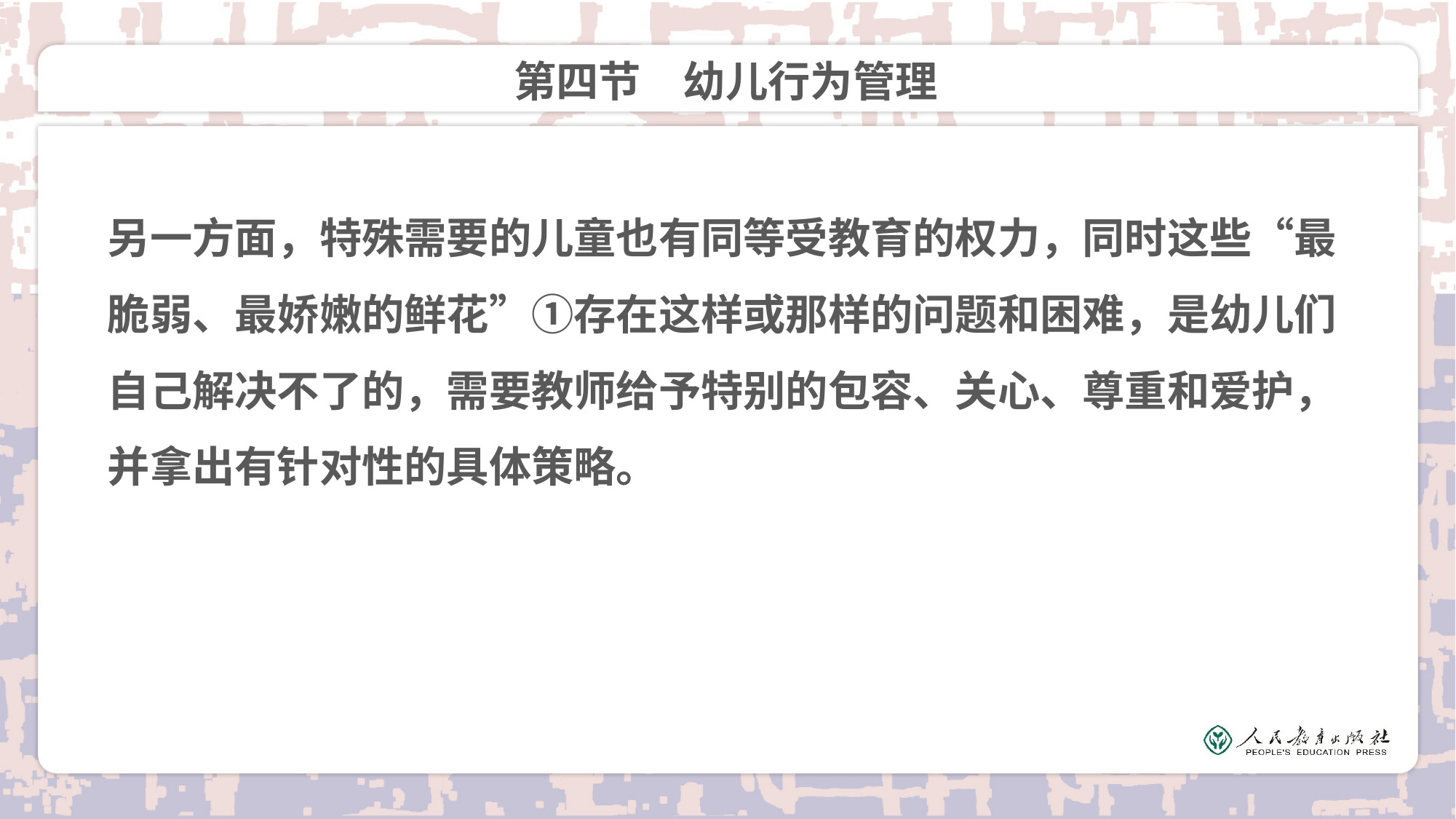

# 第四节　幼儿行为管理
另一方面，特殊需要的儿童也有同等受教育的权力，同时这些“最脆弱、最娇嫩的鲜花”①存在这样或那样的问题和困难，是幼儿们自己解决不了的，需要教师给予特别的包容、关心、尊重和爱护，并拿出有针对性的具体策略。